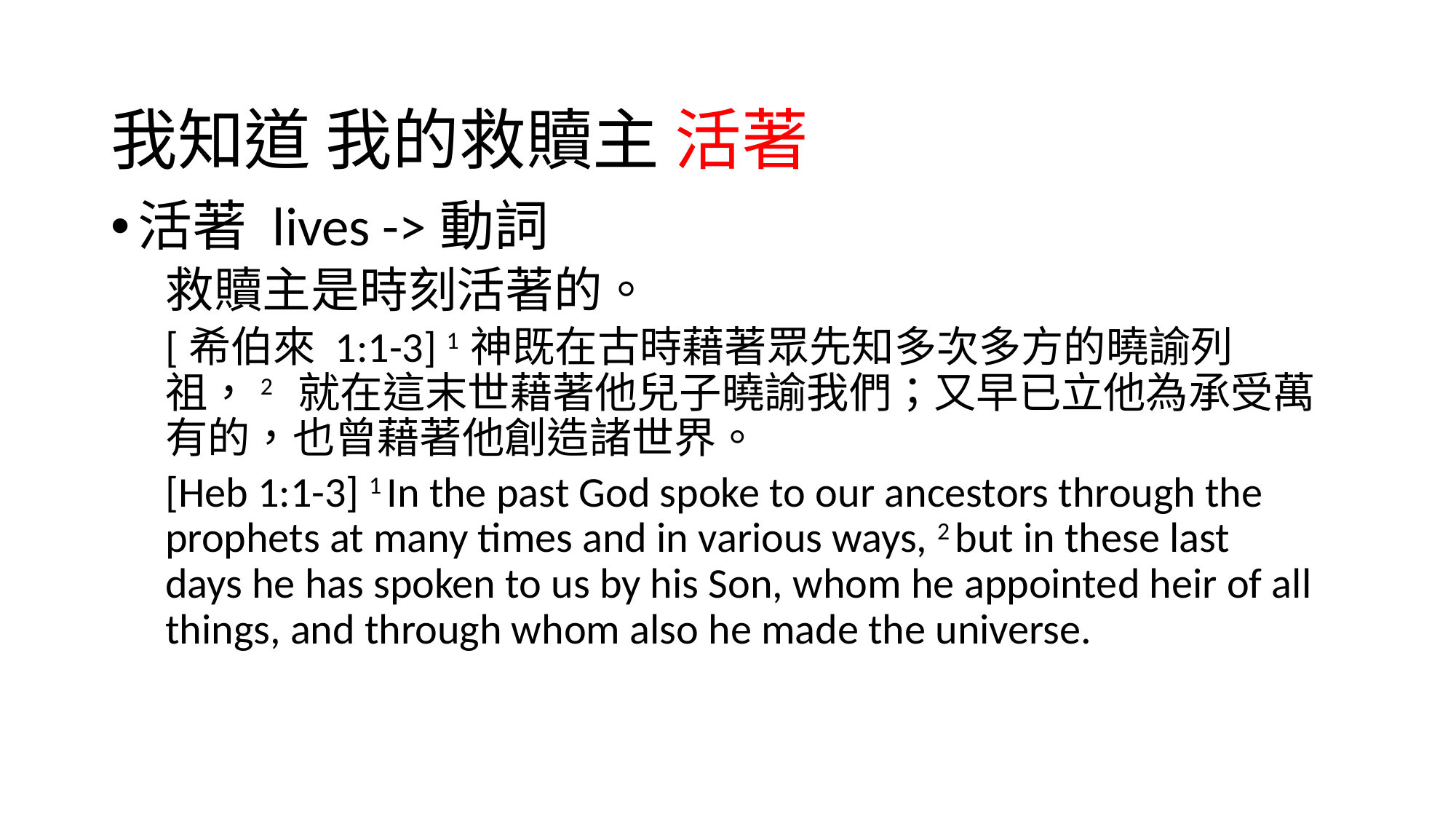

# 我知道 我的救贖主 活著
活著 lives ->動詞
救贖主是時刻活著的。
[希伯來 1:1-3] 1 神既在古時藉著眾先知多次多方的曉諭列祖，2  就在這末世藉著他兒子曉諭我們；又早已立他為承受萬有的，也曾藉著他創造諸世界。
[Heb 1:1-3] 1 In the past God spoke to our ancestors through the prophets at many times and in various ways, 2 but in these last days he has spoken to us by his Son, whom he appointed heir of all things, and through whom also he made the universe.